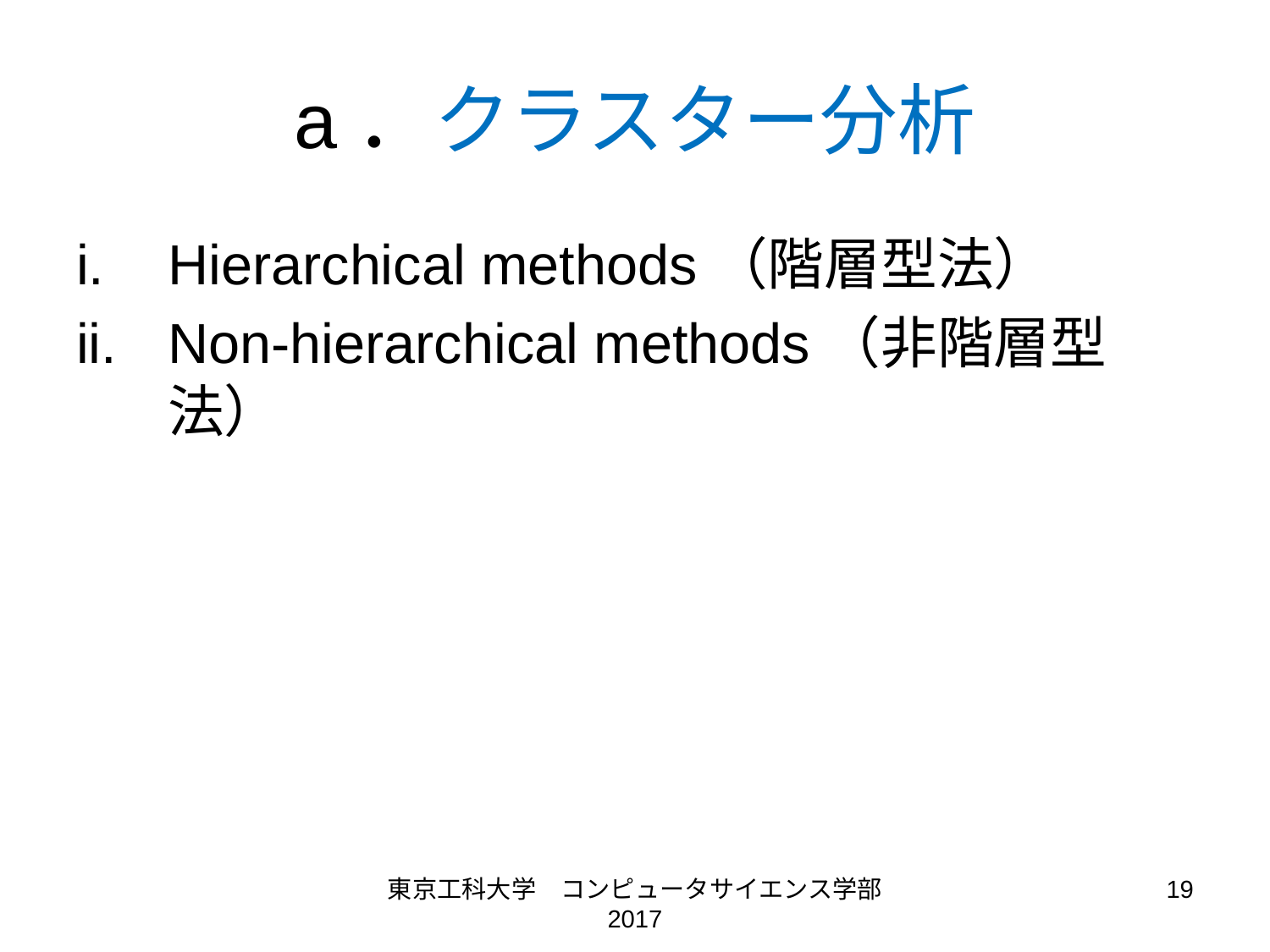

# a．クラスター分析
Hierarchical methods（階層型法）
Non-hierarchical methods（非階層型法）
東京工科大学　コンピュータサイエンス学部 2017
19